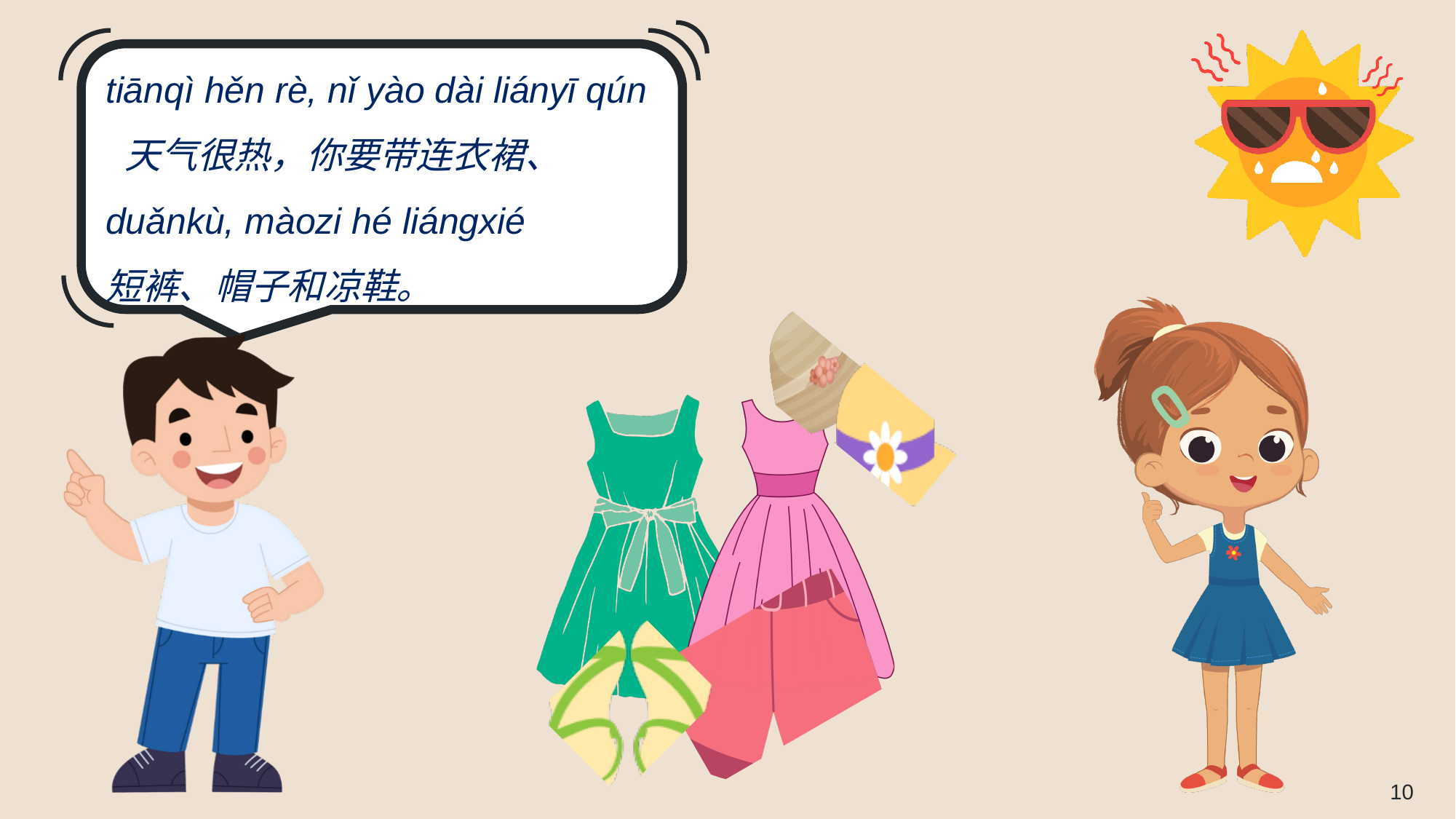

# tiānqì hěn rè, nǐ yào dài liányī qún 天气很热，你要带连衣裙、 duǎnkù, màozi hé liángxié 短裤、帽子和凉鞋。

10